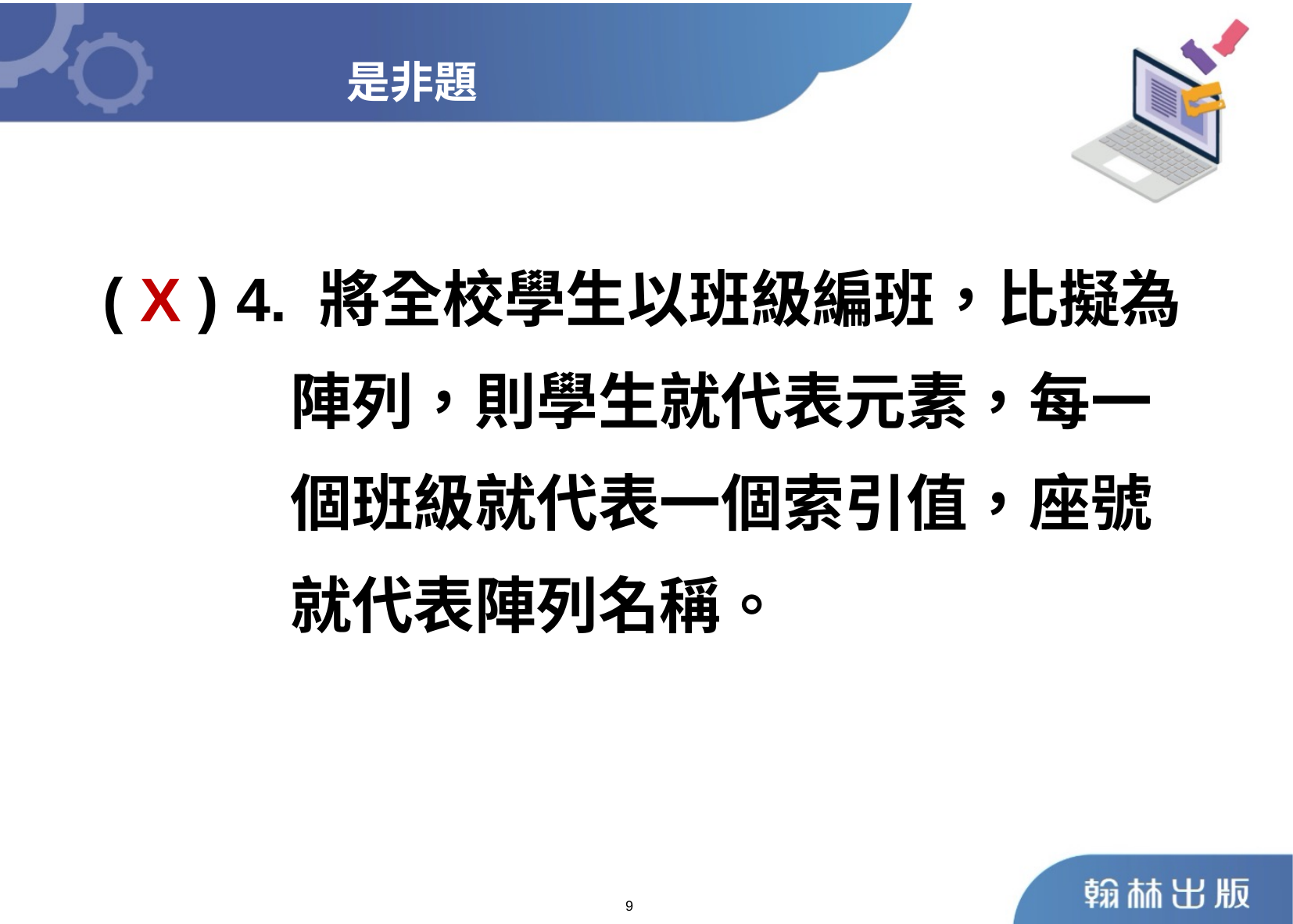

是非題
	( X ) 4. 將全校學生以班級編班，比擬為
              陣列，則學生就代表元素，每一
              個班級就代表一個索引值，座號
              就代表陣列名稱。

9